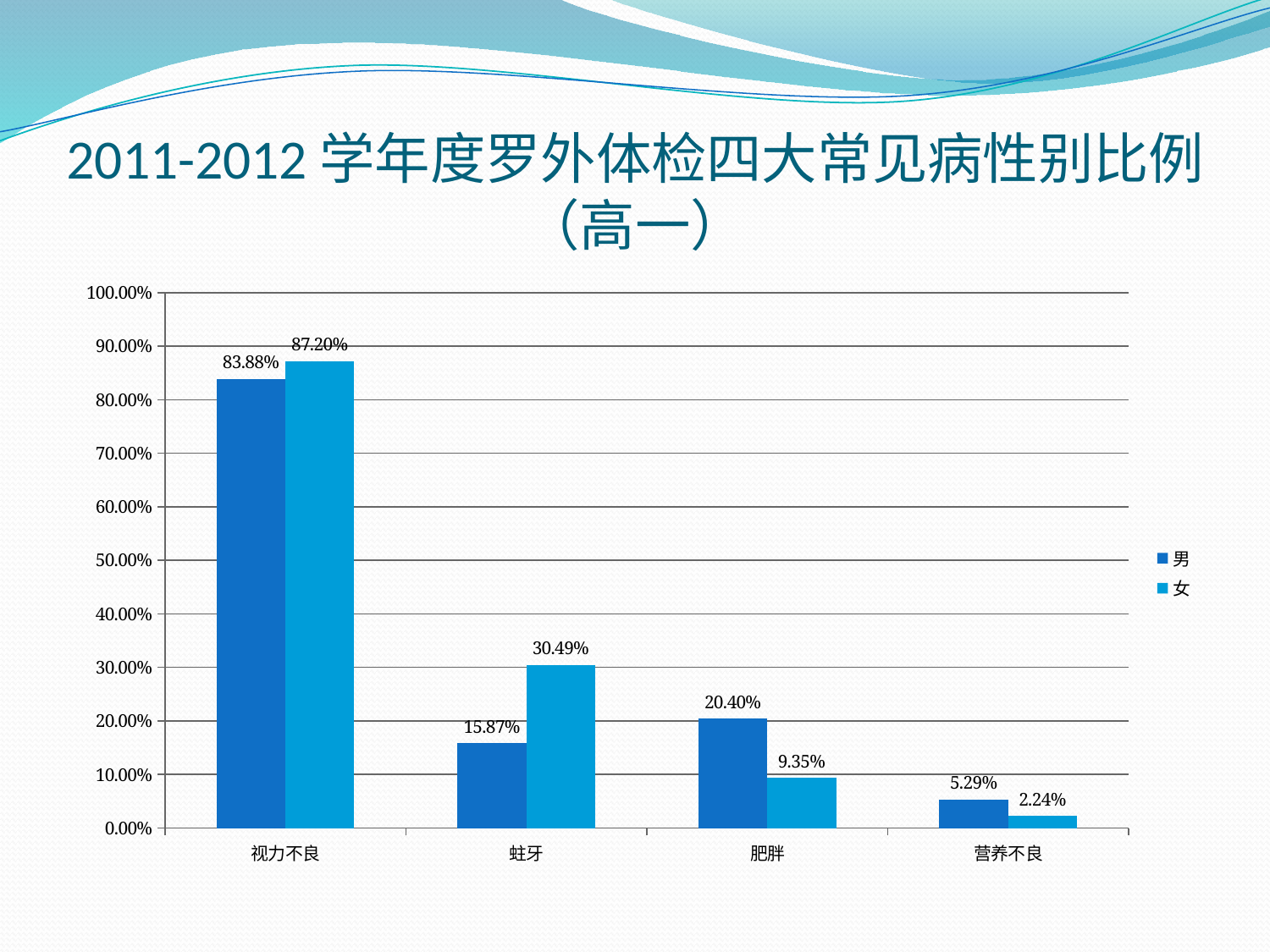

# 2011-2012学年度罗外体检四大常见病性别比例 （高一）

### Chart

| Category | 男 | 女 |
|---|---|---|
| 视力不良 | 0.8388000000000008 | 0.8720000000000008 |
| 蛀牙 | 0.15870000000000026 | 0.30490000000000045 |
| 肥胖 | 0.20400000000000001 | 0.09350000000000018 |
| 营养不良 | 0.05290000000000002 | 0.022400000000000034 |